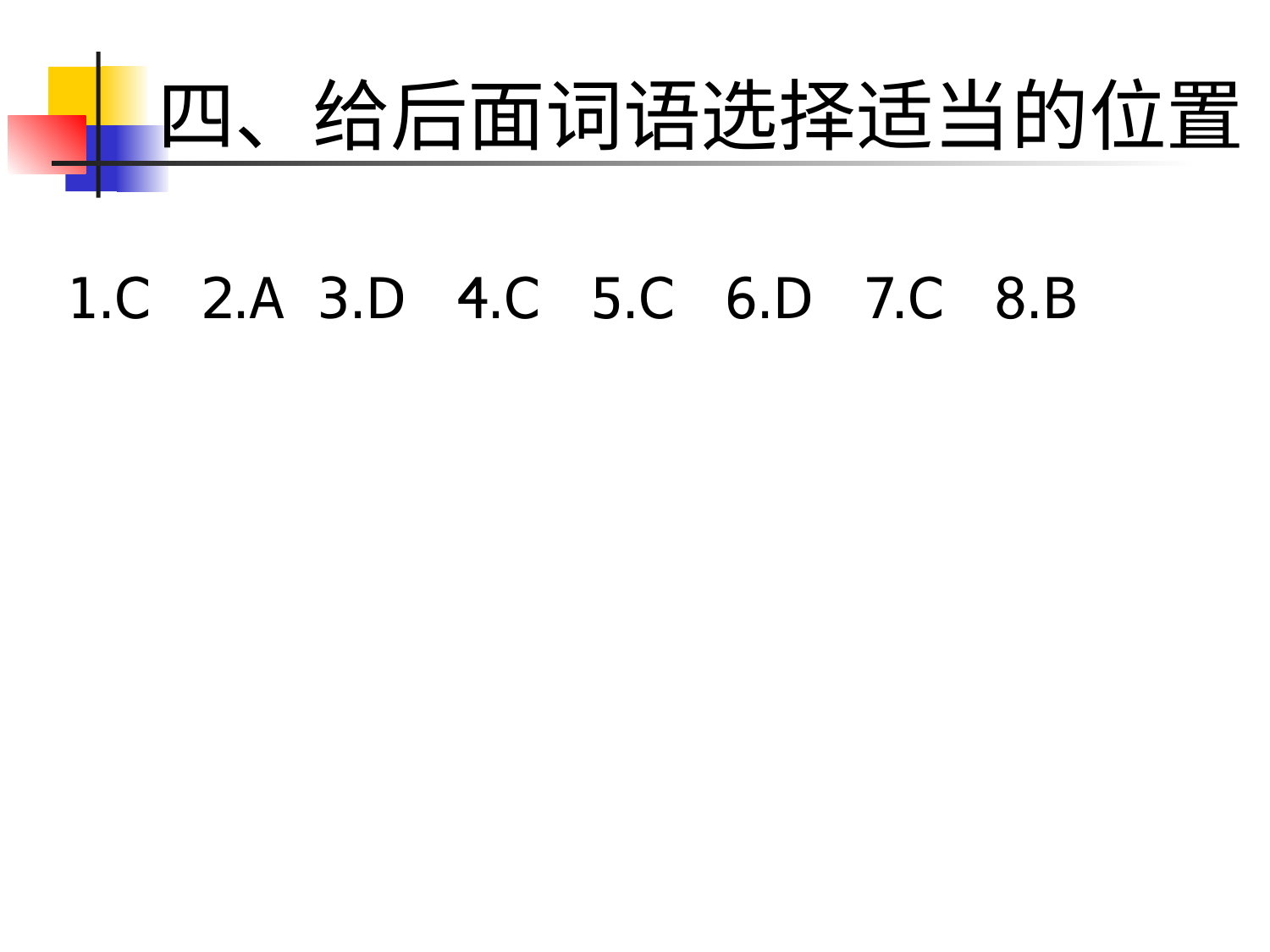

# 四、给后面词语选择适当的位置
1.C   2.A  3.D   4.C   5.C   6.D   7.C   8.B